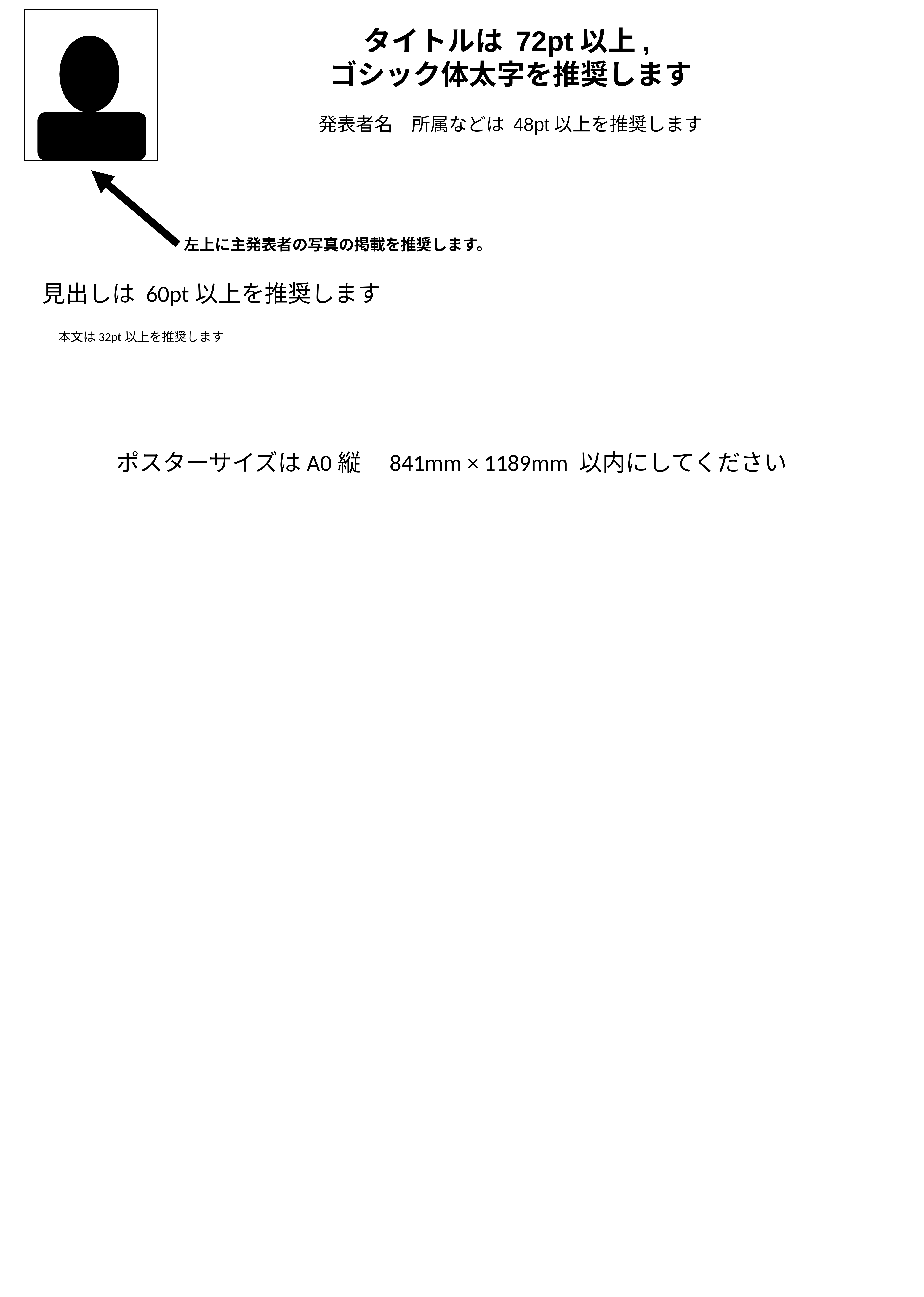

タイトルは 72pt以上,
ゴシック体太字を推奨します

発表者名　所属などは 48pt以上を推奨します

左上に主発表者の写真の掲載を推奨します。
見出しは 60pt以上を推奨します
本文は32pt以上を推奨します
ポスターサイズはA0縦　841mm × 1189mm 以内にしてください